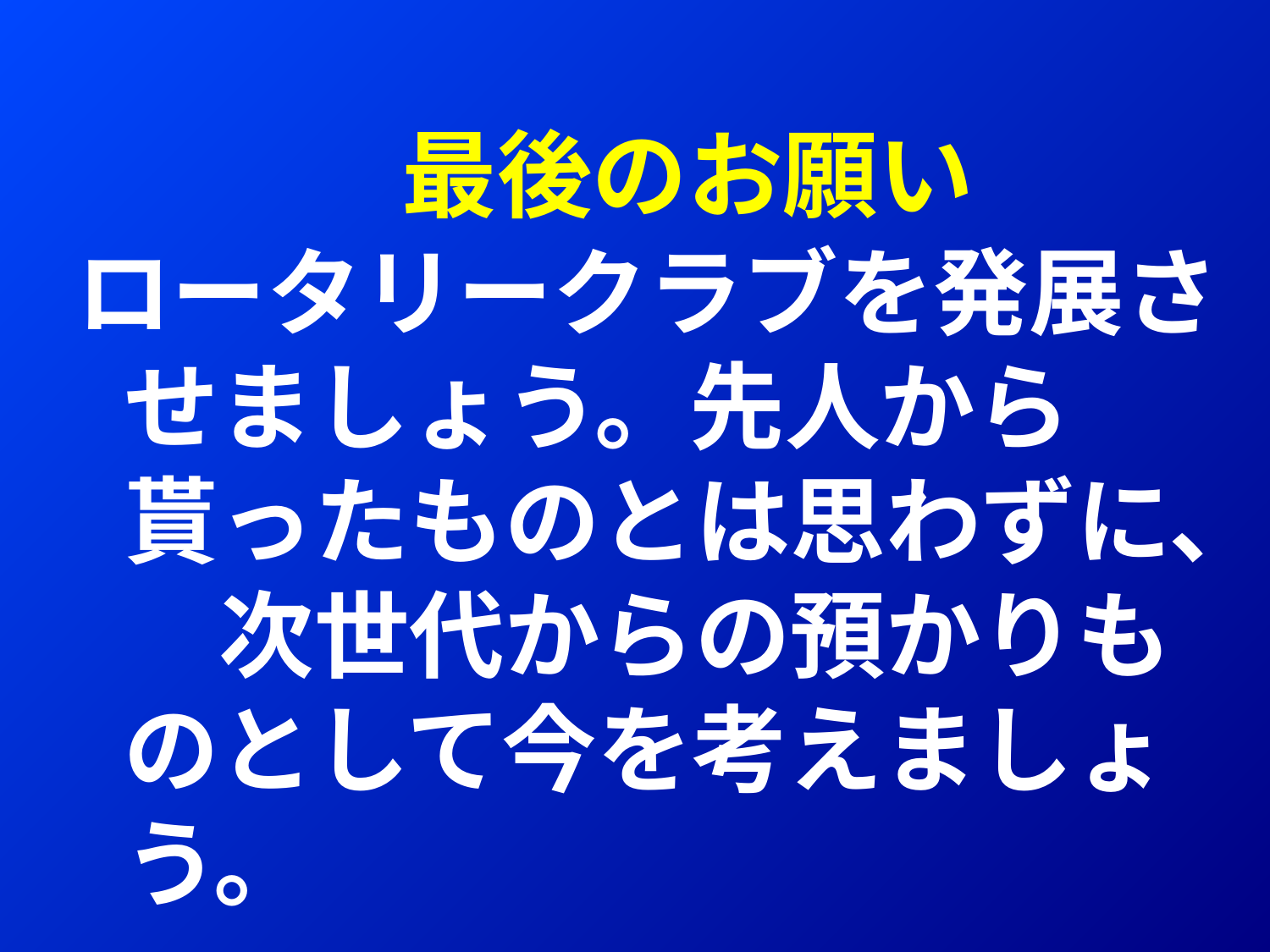

最後のお願い
ロータリークラブを発展させましょう。先人から貰ったものとは思わずに、　次世代からの預かりものとして今を考えましょう。